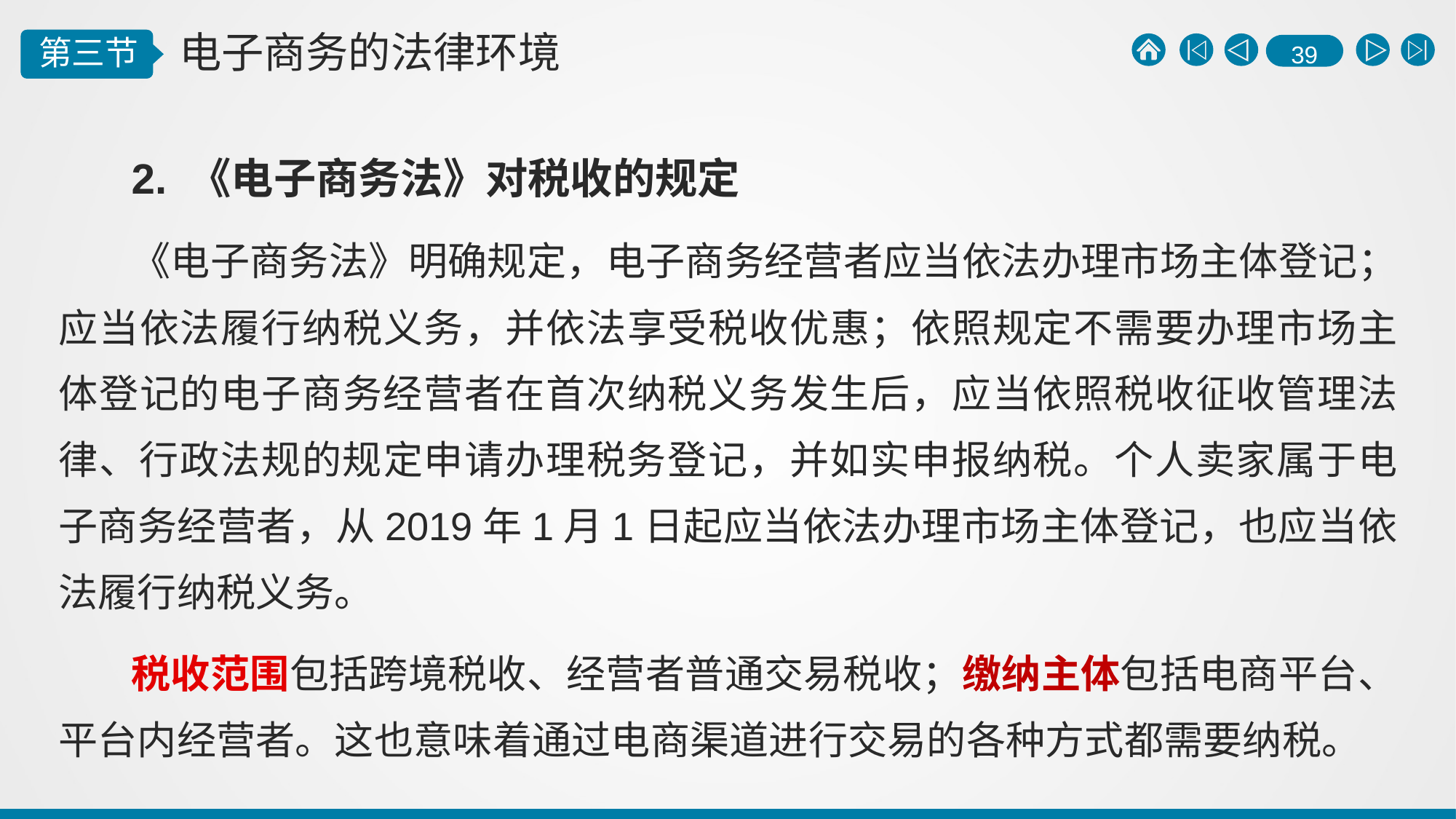

2. 《电子商务法》对税收的规定
《电子商务法》明确规定，电子商务经营者应当依法办理市场主体登记；应当依法履行纳税义务，并依法享受税收优惠；依照规定不需要办理市场主体登记的电子商务经营者在首次纳税义务发生后，应当依照税收征收管理法律、行政法规的规定申请办理税务登记，并如实申报纳税。个人卖家属于电子商务经营者，从2019年1月1日起应当依法办理市场主体登记，也应当依法履行纳税义务。
税收范围包括跨境税收、经营者普通交易税收；缴纳主体包括电商平台、平台内经营者。这也意味着通过电商渠道进行交易的各种方式都需要纳税。